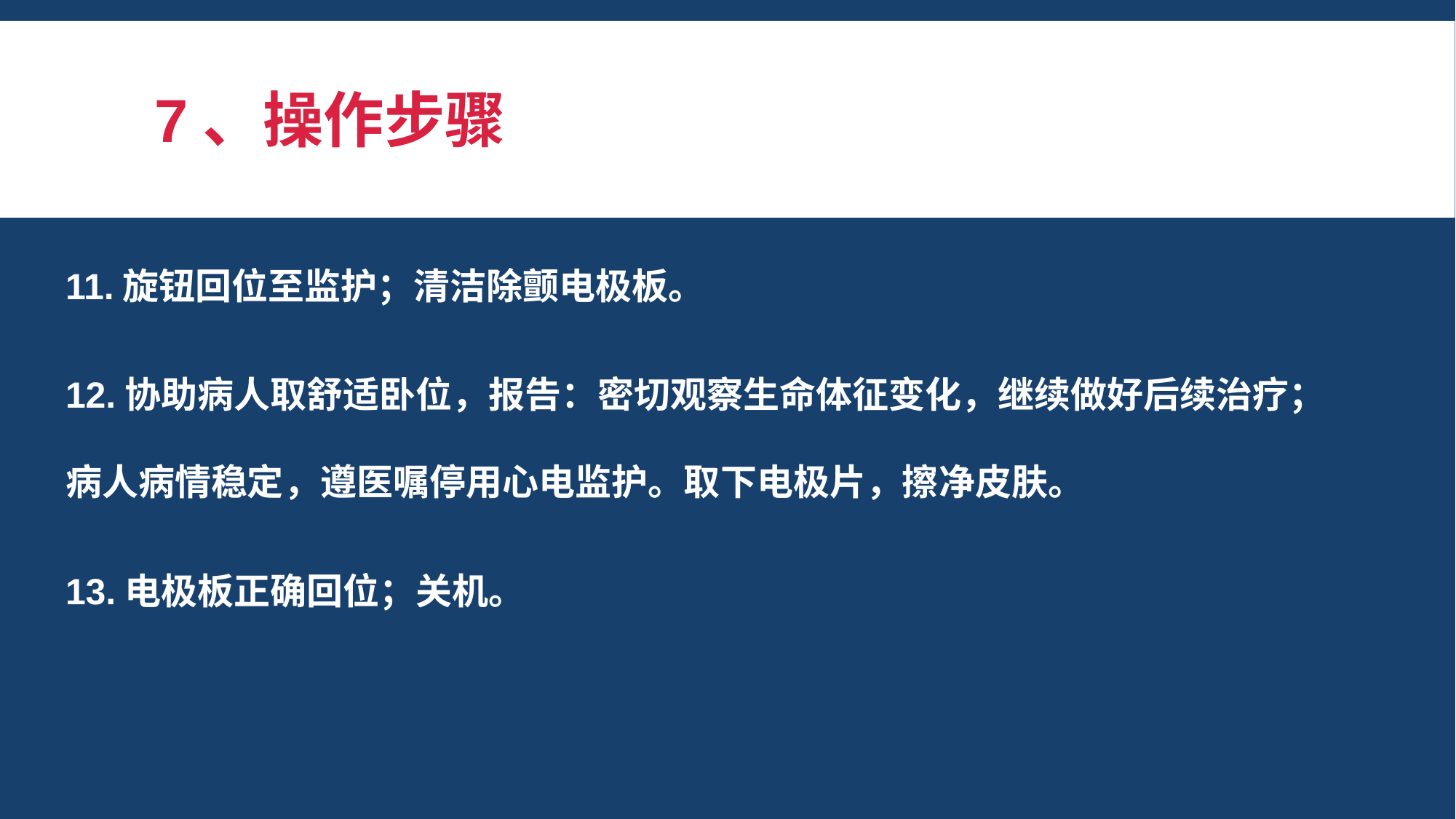

# 7、操作步骤
11.旋钮回位至监护；清洁除颤电极板。
12.协助病人取舒适卧位，报告：密切观察生命体征变化，继续做好后续治疗；病人病情稳定，遵医嘱停用心电监护。取下电极片，擦净皮肤。
13.电极板正确回位；关机。